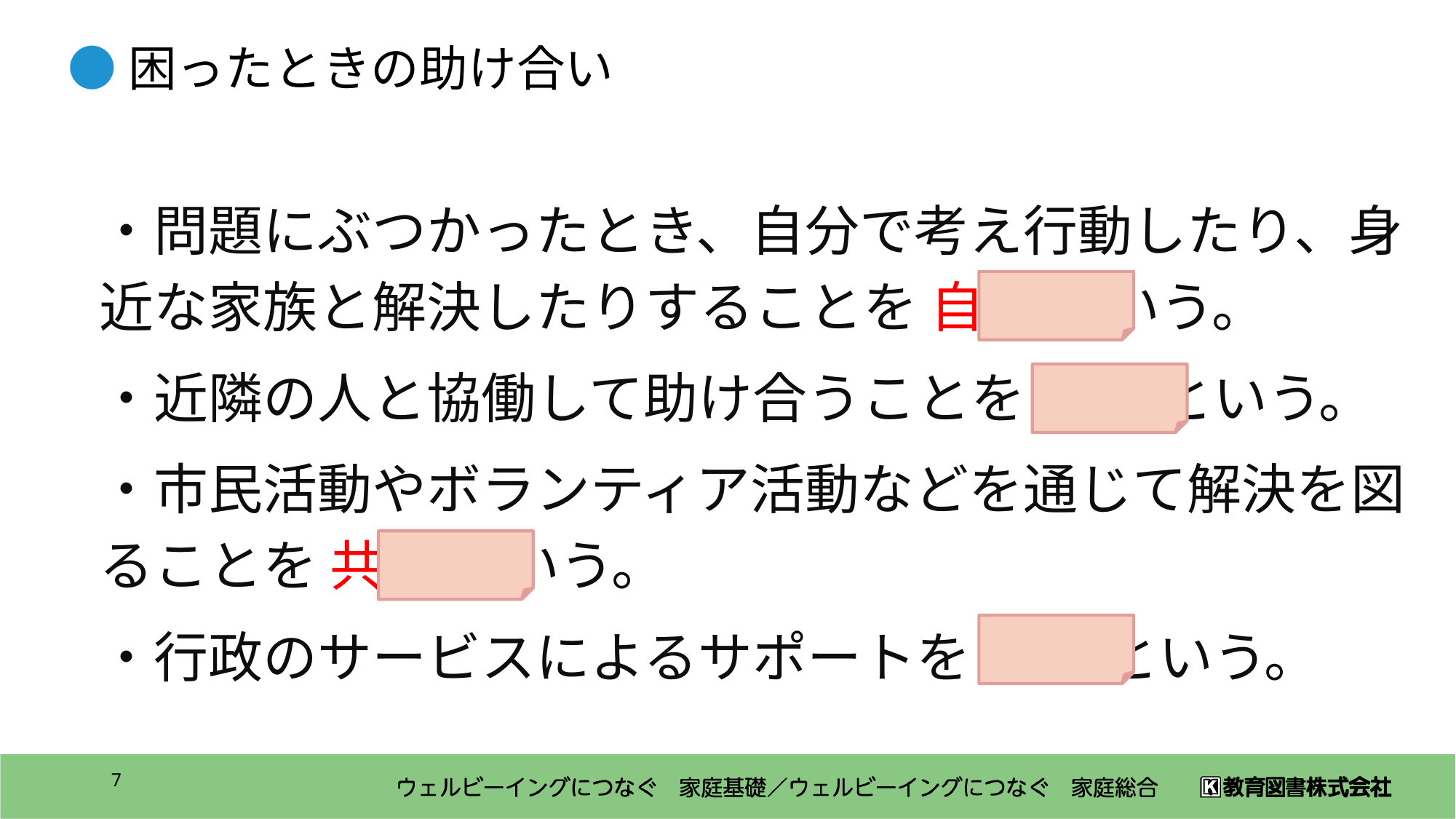

●困ったときの助け合い
・問題にぶつかったとき、自分で考え行動したり、身近な家族と解決したりすることを 自助 という。
・近隣の人と協働して助け合うことを 互助 という。
・市民活動やボランティア活動などを通じて解決を図ることを 共助 という。
・行政のサービスによるサポートを 公助 という。

7